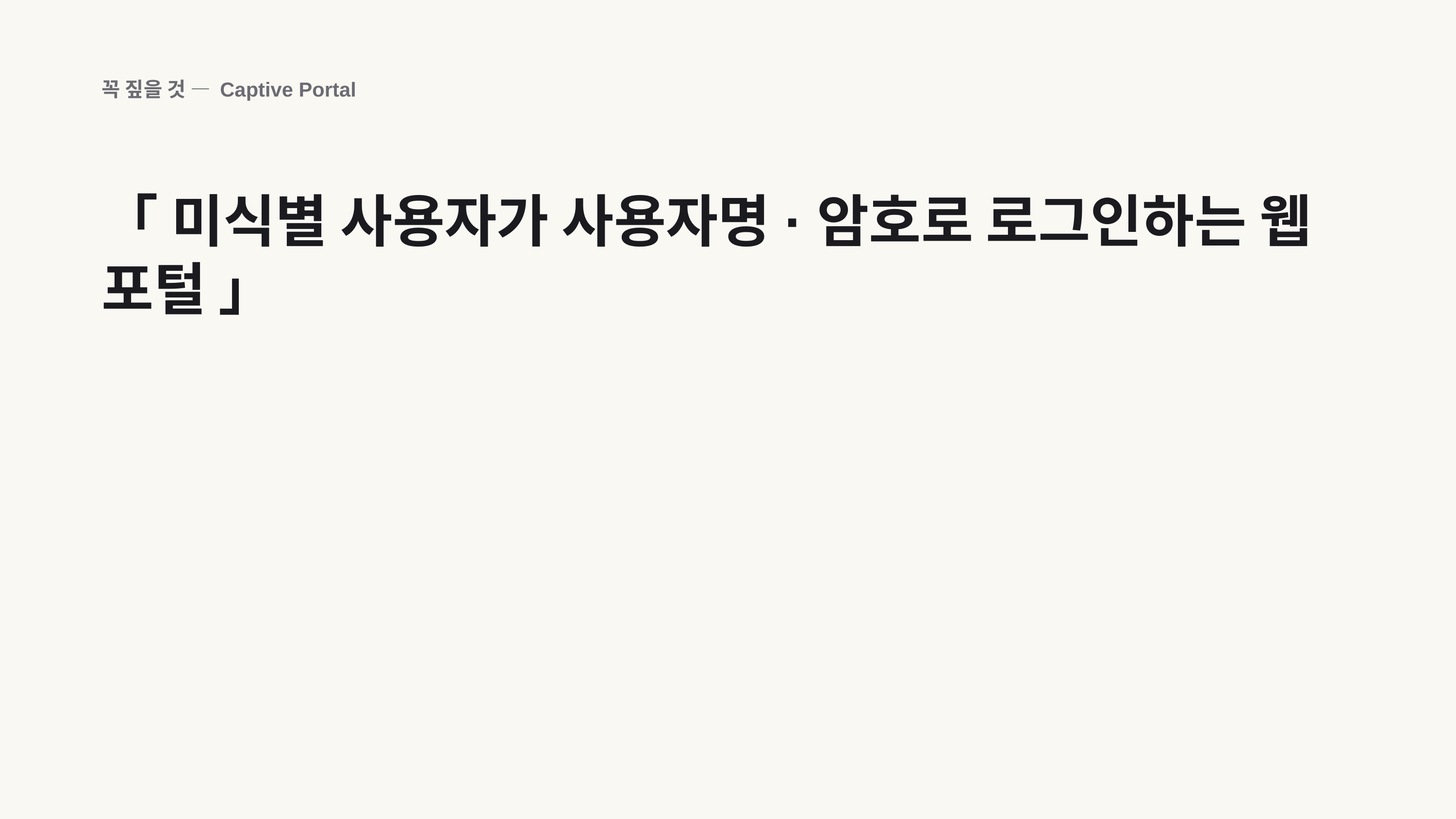

꼭 짚을 것 — Captive Portal
「 미식별 사용자가 사용자명·암호로 로그인하는 웹 포털 」